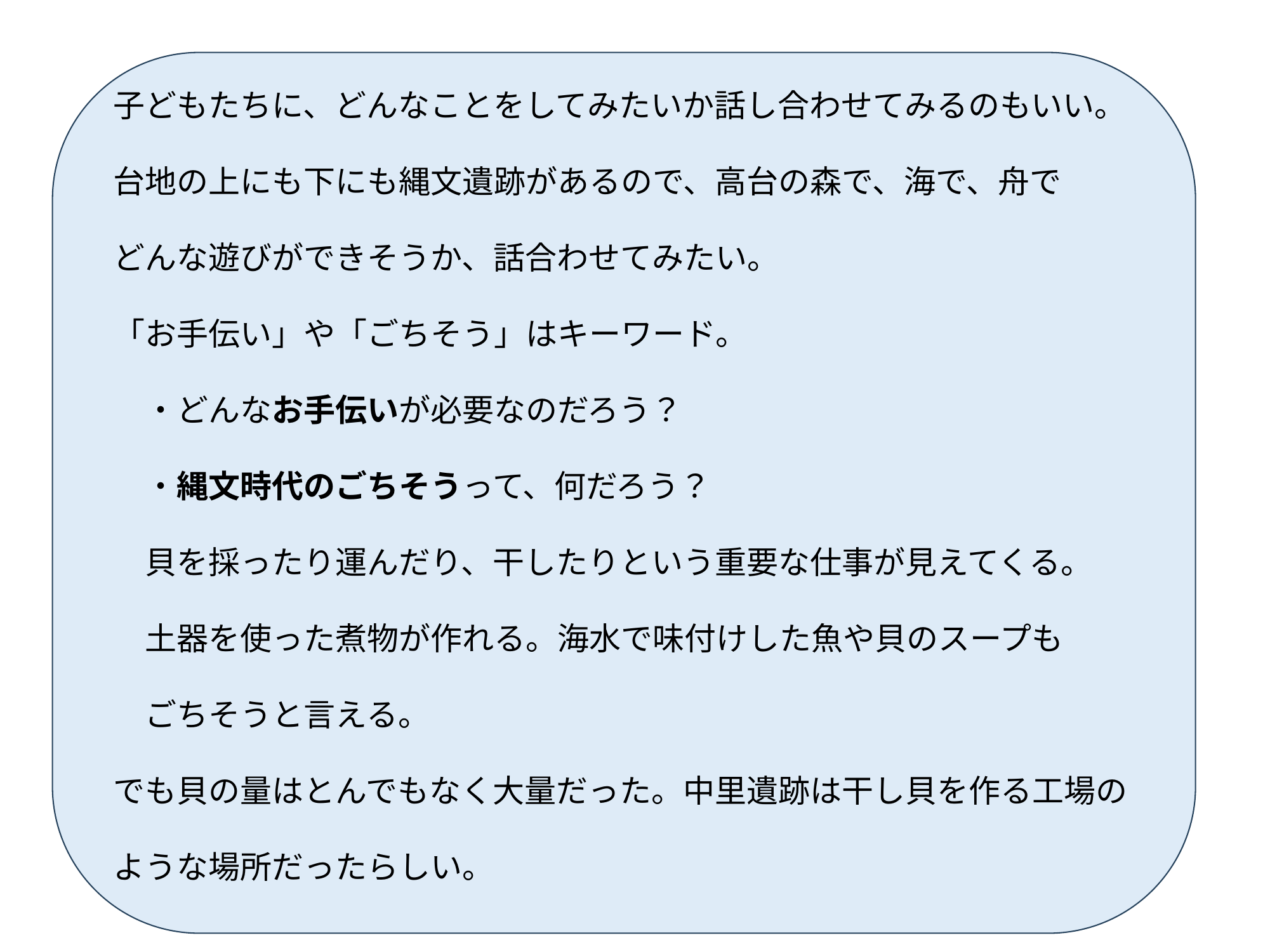

子どもたちに、どんなことをしてみたいか話し合わせてみるのもいい。

台地の上にも下にも縄文遺跡があるので、高台の森で、海で、舟で

どんな遊びができそうか、話合わせてみたい。

「お手伝い」や「ごちそう」はキーワード。

　・どんなお手伝いが必要なのだろう？

　・縄文時代のごちそうって、何だろう？

　貝を採ったり運んだり、干したりという重要な仕事が見えてくる。

　土器を使った煮物が作れる。海水で味付けした魚や貝のスープも

　ごちそうと言える。

でも貝の量はとんでもなく大量だった。中里遺跡は干し貝を作る工場の

ような場所だったらしい。